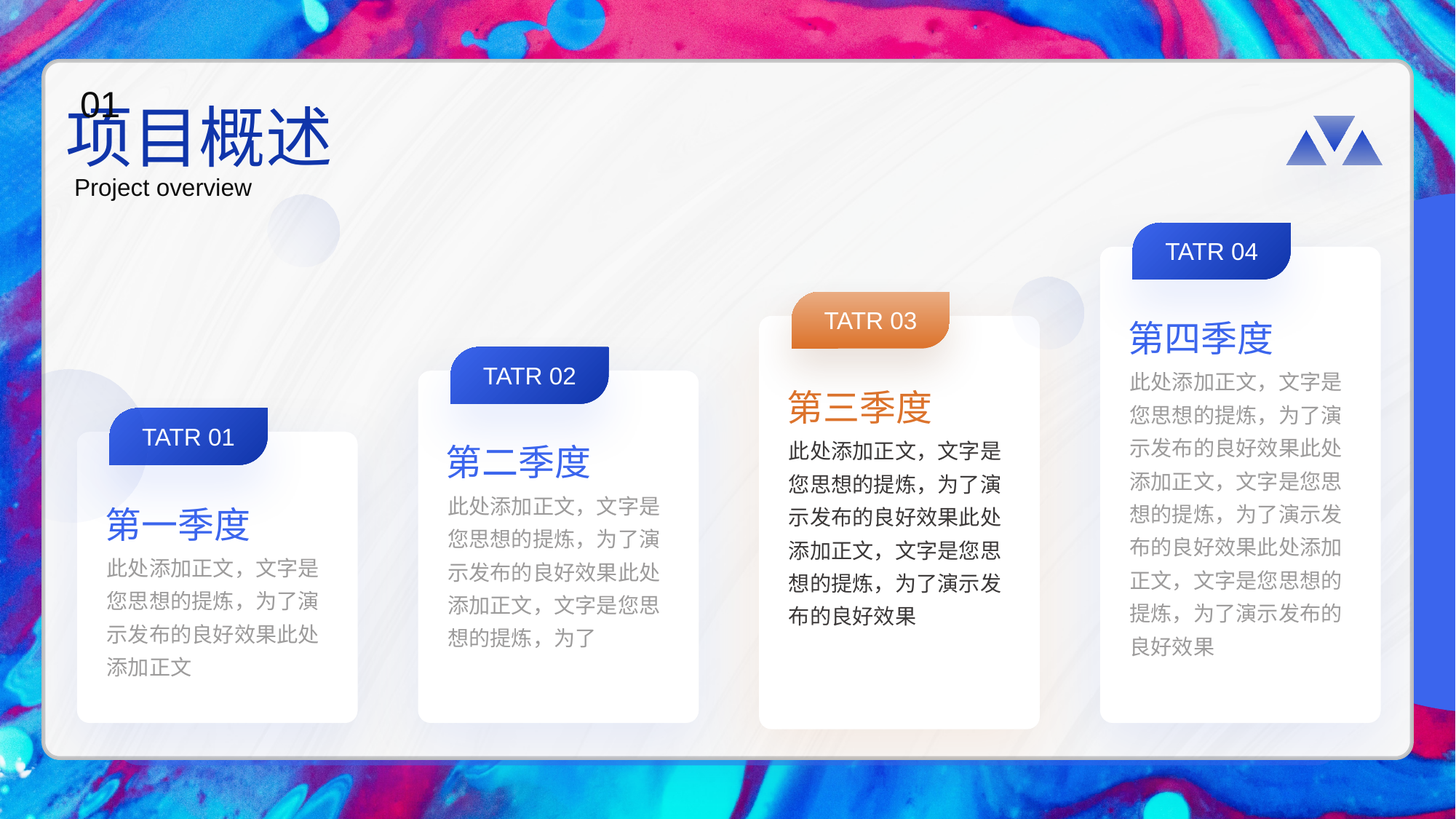

01
项目概述

Project overview

TATR 04

TATR 03
第四季度

TATR 02
此处添加正文，文字是您思想的提炼，为了演示发布的良好效果此处添加正文，文字是您思想的提炼，为了演示发布的良好效果此处添加正文，文字是您思想的提炼，为了演示发布的良好效果

第三季度

TATR 01
此处添加正文，文字是您思想的提炼，为了演示发布的良好效果此处添加正文，文字是您思想的提炼，为了演示发布的良好效果

第二季度
此处添加正文，文字是您思想的提炼，为了演示发布的良好效果此处添加正文，文字是您思想的提炼，为了
第一季度
此处添加正文，文字是您思想的提炼，为了演示发布的良好效果此处添加正文